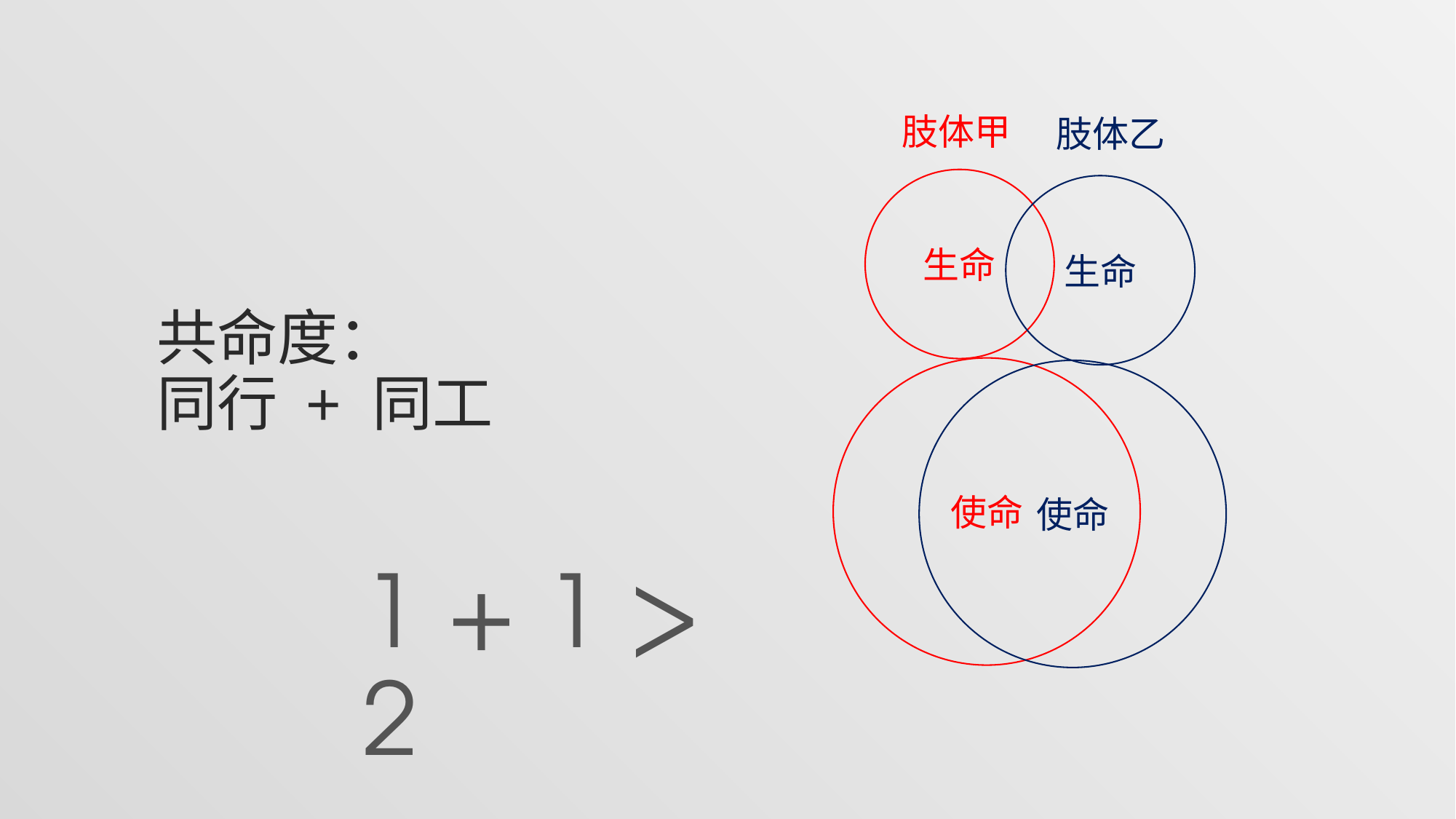

肢体甲
肢体乙
生命
生命
# 共命度： 同行 + 同工
使命
使命
1 + 1 > 2